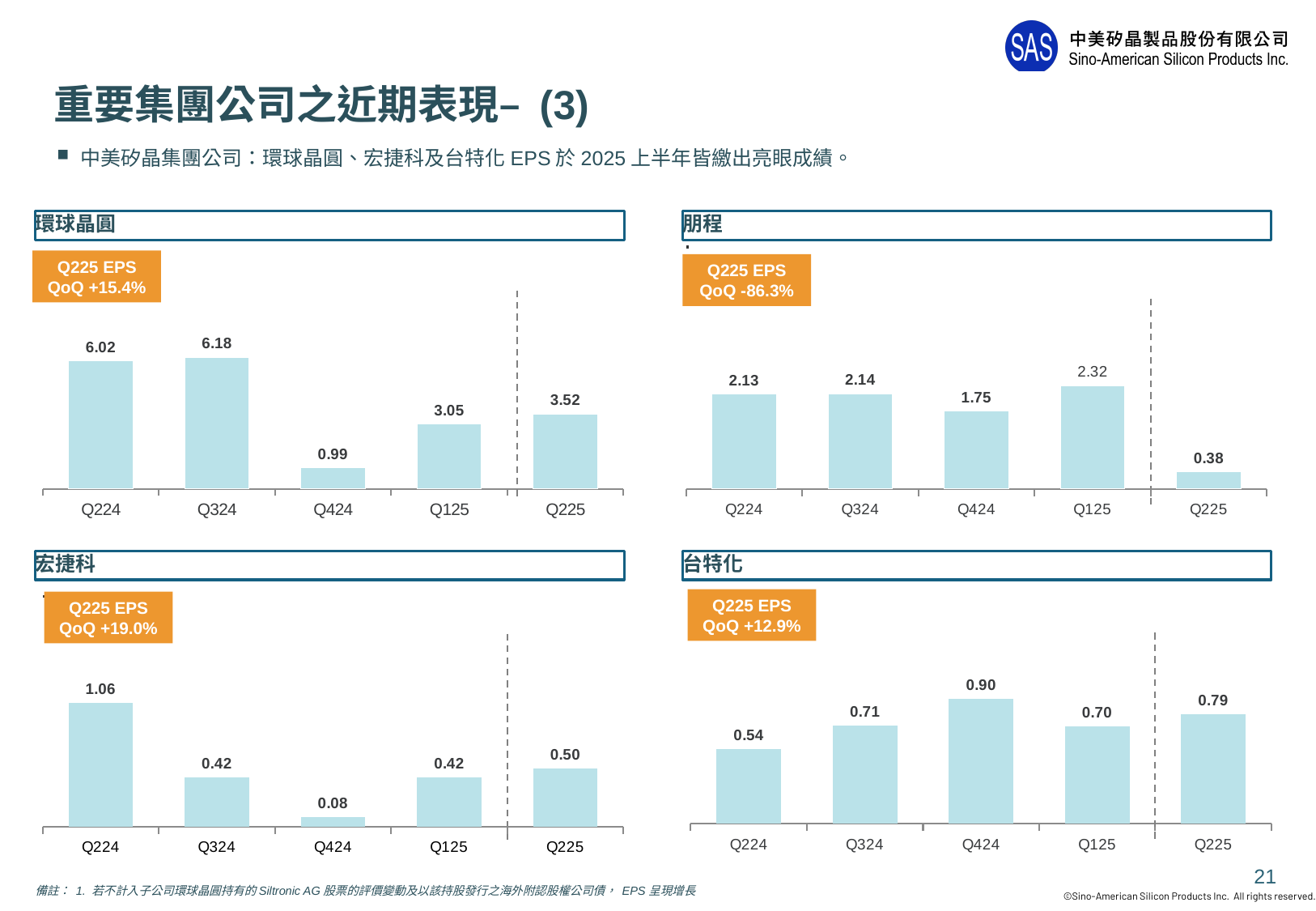

# 重要集團公司之近期表現– (3)
中美矽晶集團公司：環球晶圓、宏捷科及台特化EPS於2025上半年皆繳出亮眼成績。
環球晶圓
朋程

### Chart

| Category | QoQ EPS | YoY Growth %  |
|---|---|---|
| Q224 | 2.13 | None |
| Q324 | 2.14 | None |
| Q424 | 1.75 | None |
| Q125 | 2.32 | None |
| Q225 | 0.38 | -0.8362068965517241 |
Q225 EPS
QoQ +15.4%

### Chart

| Category | EPS |
|---|---|
| Q224 | 6.02 |
| Q324 | 6.18 |
| Q424 | 0.99 |
| Q125 | 3.05 |
| Q225 | 3.52 |
Q225 EPS
QoQ -86.3%
宏捷科
台特化
Q225 EPS
QoQ +12.9%
Q225 EPS
QoQ +19.0%

### Chart

| Category | QoQ EPS |
|---|---|
| Q224 | 0.54 |
| Q324 | 0.71 |
| Q424 | 0.9 |
| Q125 | 0.7 |
| Q225 | 0.79 |

### Chart

| Category | EPS |
|---|---|
| Q224 | 1.06 |
| Q324 | 0.42 |
| Q424 | 0.08 |
| Q125 | 0.42 |
| Q225 | 0.5 |
21
備註： 1. 若不計入子公司環球晶圓持有的Siltronic AG股票的評價變動及以該持股發行之海外附認股權公司債， EPS呈現增長